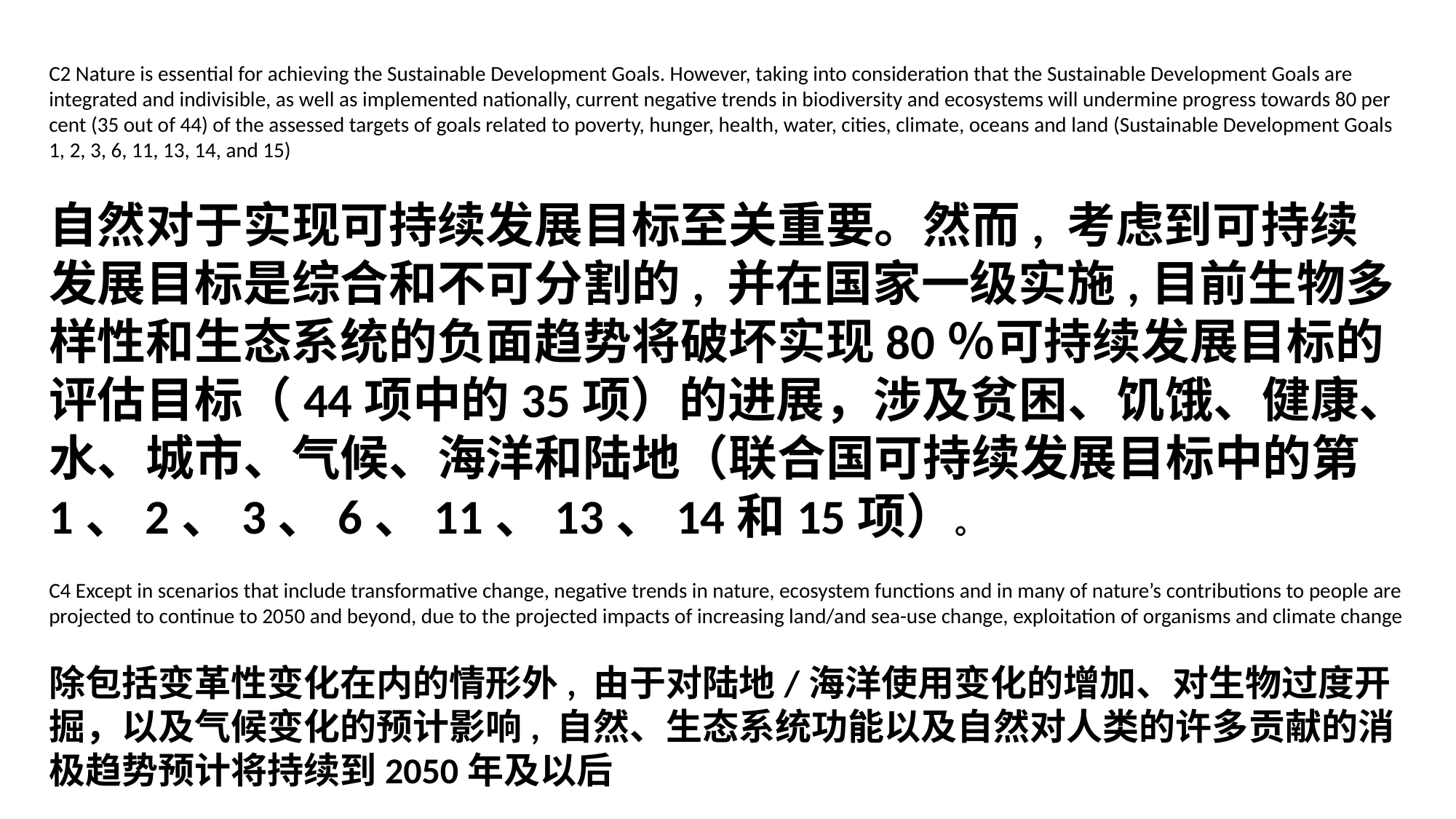

C2 Nature is essential for achieving the Sustainable Development Goals. However, taking into consideration that the Sustainable Development Goals are integrated and indivisible, as well as implemented nationally, current negative trends in biodiversity and ecosystems will undermine progress towards 80 per cent (35 out of 44) of the assessed targets of goals related to poverty, hunger, health, water, cities, climate, oceans and land (Sustainable Development Goals 1, 2, 3, 6, 11, 13, 14, and 15)

自然对于实现可持续发展目标至关重要。然而, 考虑到可持续发展目标是综合和不可分割的, 并在国家一级实施,目前生物多样性和生态系统的负面趋势将破坏实现80％可持续发展目标的评估目标（44项中的35项）的进展，涉及贫困、饥饿、健康、水、城市、气候、海洋和陆地（联合国可持续发展目标中的第1、2、3、6、11、13、14和15项）。

C4 Except in scenarios that include transformative change, negative trends in nature, ecosystem functions and in many of nature’s contributions to people are projected to continue to 2050 and beyond, due to the projected impacts of increasing land/and sea-use change, exploitation of organisms and climate change

除包括变革性变化在内的情形外, 由于对陆地/海洋使用变化的增加、对生物过度开掘，以及气候变化的预计影响, 自然、生态系统功能以及自然对人类的许多贡献的消极趋势预计将持续到2050年及以后